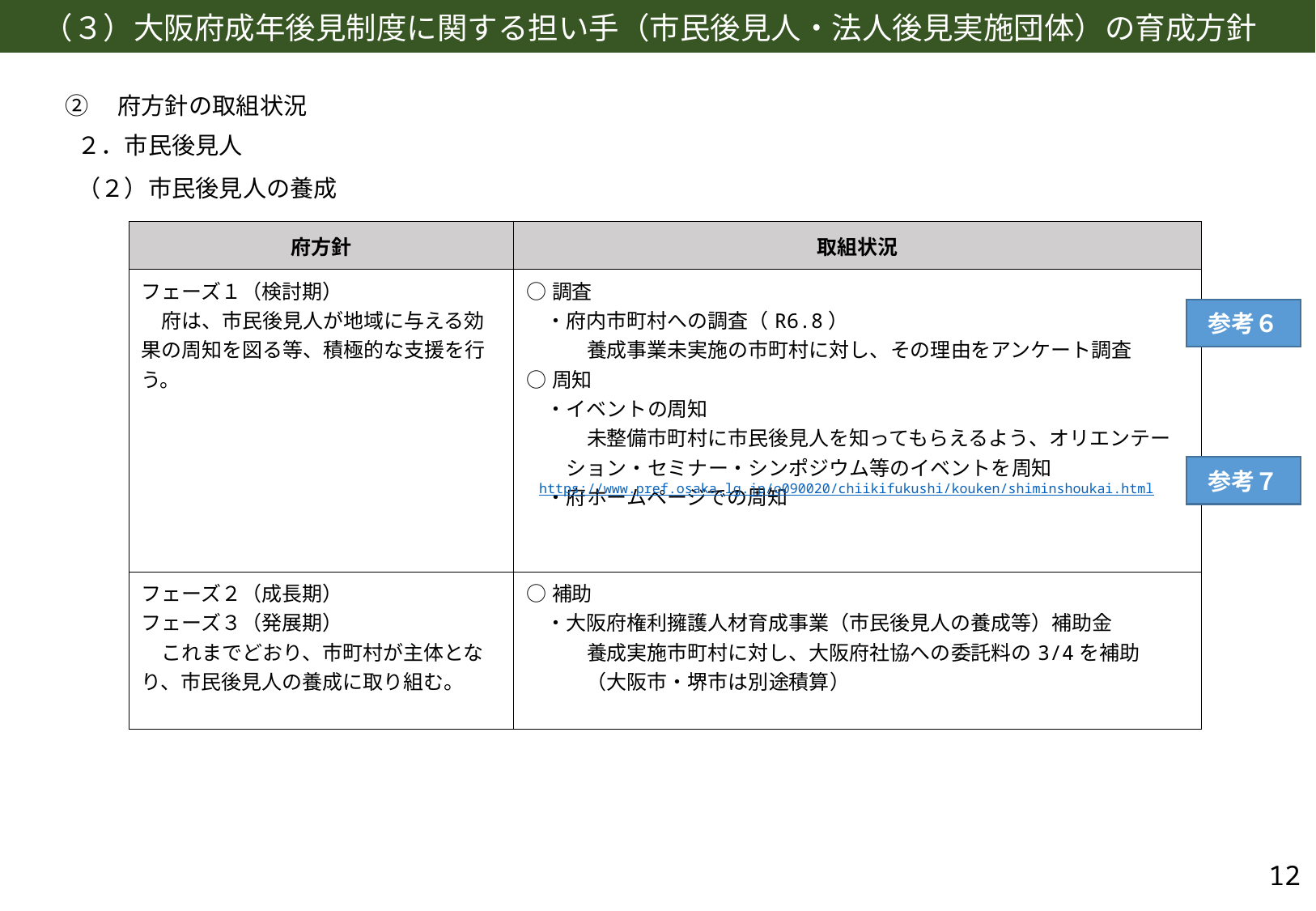

# （３）大阪府成年後見制度に関する担い手（市民後見人・法人後見実施団体）の育成方針
②　府方針の取組状況
２．市民後見人
（２）市民後見人の養成
| 府方針 | 取組状況 |
| --- | --- |
| フェーズ１（検討期） 　府は、市民後見人が地域に与える効果の周知を図る等、積極的な支援を行う。 | ○調査 　・府内市町村への調査（R6.8） 　　　養成事業未実施の市町村に対し、その理由をアンケート調査 ○周知 　・イベントの周知 　　　未整備市町村に市民後見人を知ってもらえるよう、オリエンテー 　　ション・セミナー・シンポジウム等のイベントを周知 　・府ホームページでの周知 |
| フェーズ２（成長期） フェーズ３（発展期） 　これまでどおり、市町村が主体となり、市民後見人の養成に取り組む。 | ○補助 　・大阪府権利擁護人材育成事業（市民後見人の養成等）補助金 　　　養成実施市町村に対し、大阪府社協への委託料の3/4を補助 　　　（大阪市・堺市は別途積算） |
参考６
参考７
https://www.pref.osaka.lg.jp/o090020/chiikifukushi/kouken/shiminshoukai.html
12